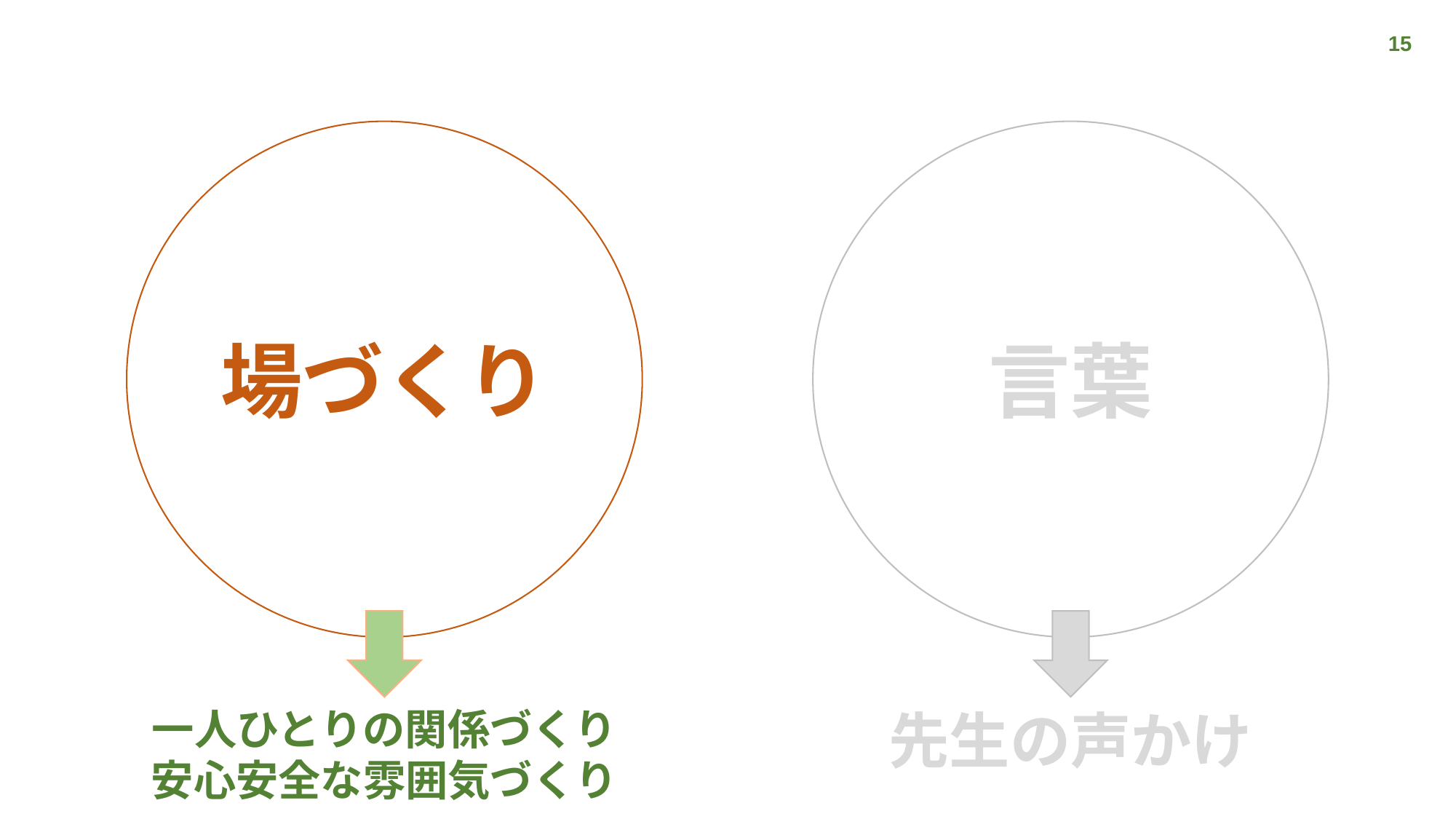

15
場づくり
言葉

一人ひとりの関係づくり
安心安全な雰囲気づくり
先生の声かけ